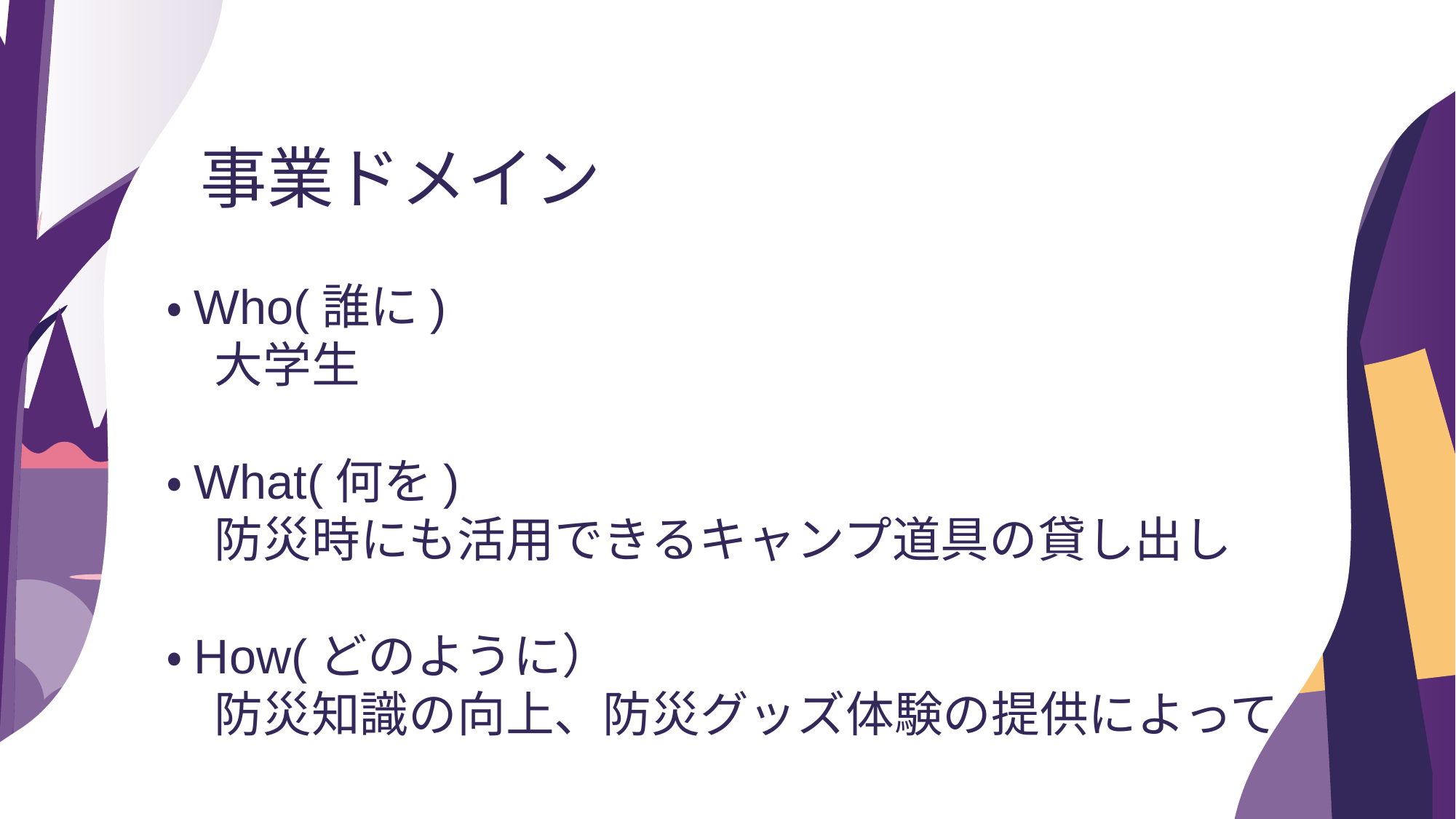

事業ドメイン
・Who(誰に)
　大学生

・What(何を)
　防災時にも活用できるキャンプ道具の貸し出し

・How(どのように）
　防災知識の向上、防災グッズ体験の提供によって